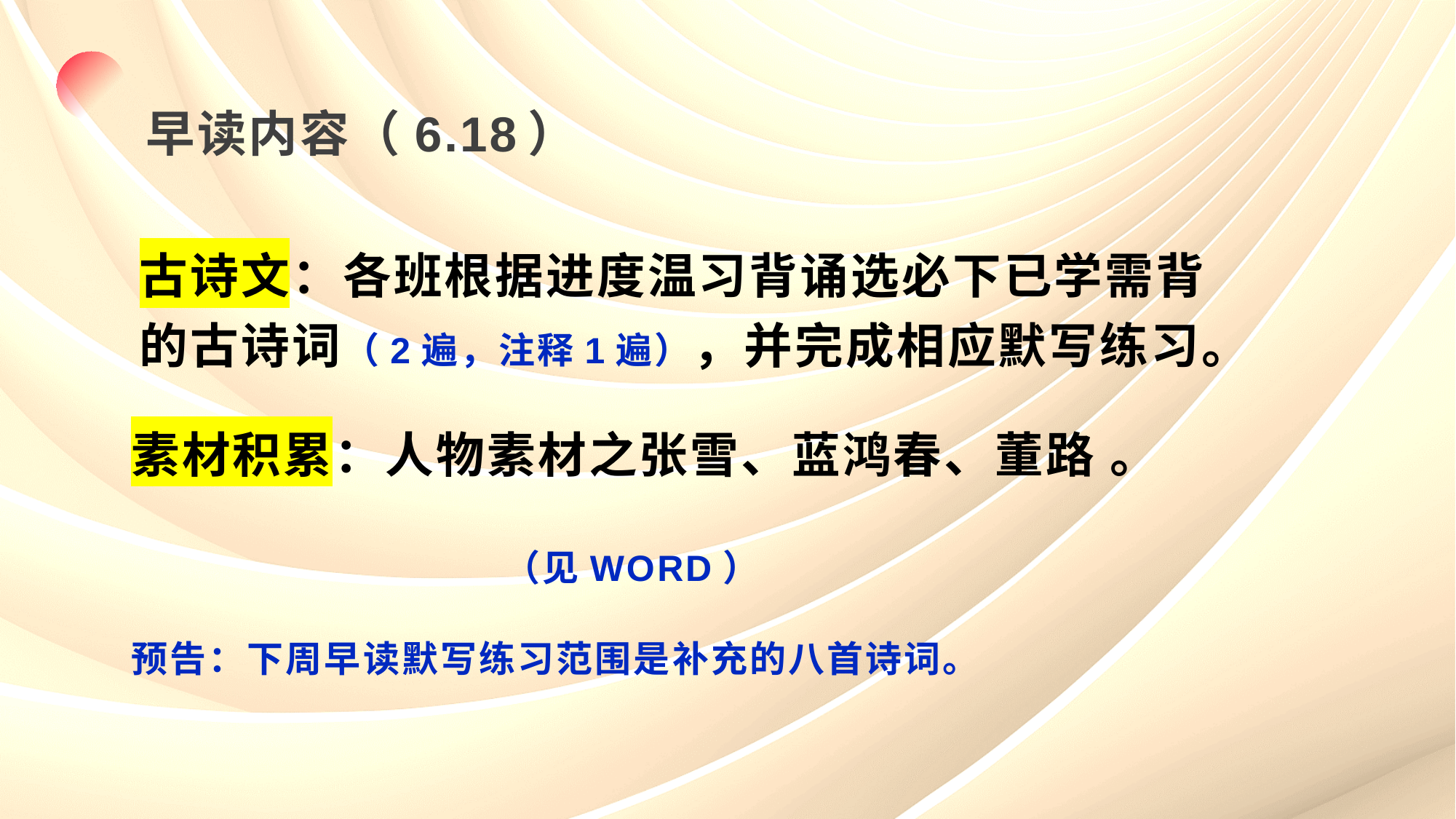

早读内容（6.18）
古诗文：各班根据进度温习背诵选必下已学需背的古诗词（2遍，注释1遍），并完成相应默写练习。
素材积累：人物素材之张雪、蓝鸿春、董路 。
                           （见WORD）
预告：下周早读默写练习范围是补充的八首诗词。